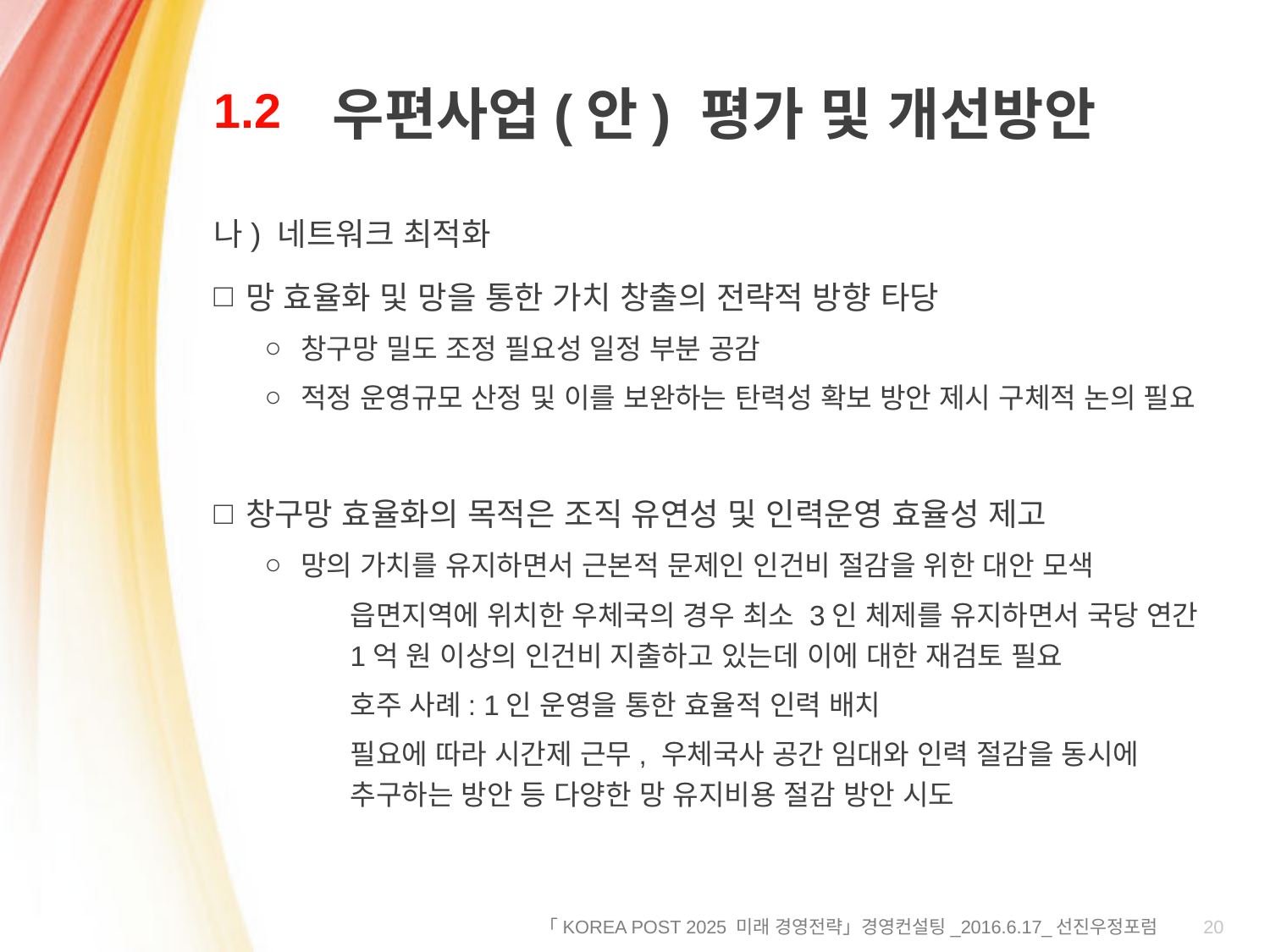

# 1.2
우편사업(안) 평가 및 개선방안
나) 네트워크 최적화
망 효율화 및 망을 통한 가치 창출의 전략적 방향 타당
창구망 밀도 조정 필요성 일정 부분 공감
적정 운영규모 산정 및 이를 보완하는 탄력성 확보 방안 제시 구체적 논의 필요

창구망 효율화의 목적은 조직 유연성 및 인력운영 효율성 제고
망의 가치를 유지하면서 근본적 문제인 인건비 절감을 위한 대안 모색
읍면지역에 위치한 우체국의 경우 최소 3인 체제를 유지하면서 국당 연간 1억 원 이상의 인건비 지출하고 있는데 이에 대한 재검토 필요
호주 사례: 1인 운영을 통한 효율적 인력 배치
필요에 따라 시간제 근무, 우체국사 공간 임대와 인력 절감을 동시에 추구하는 방안 등 다양한 망 유지비용 절감 방안 시도
20